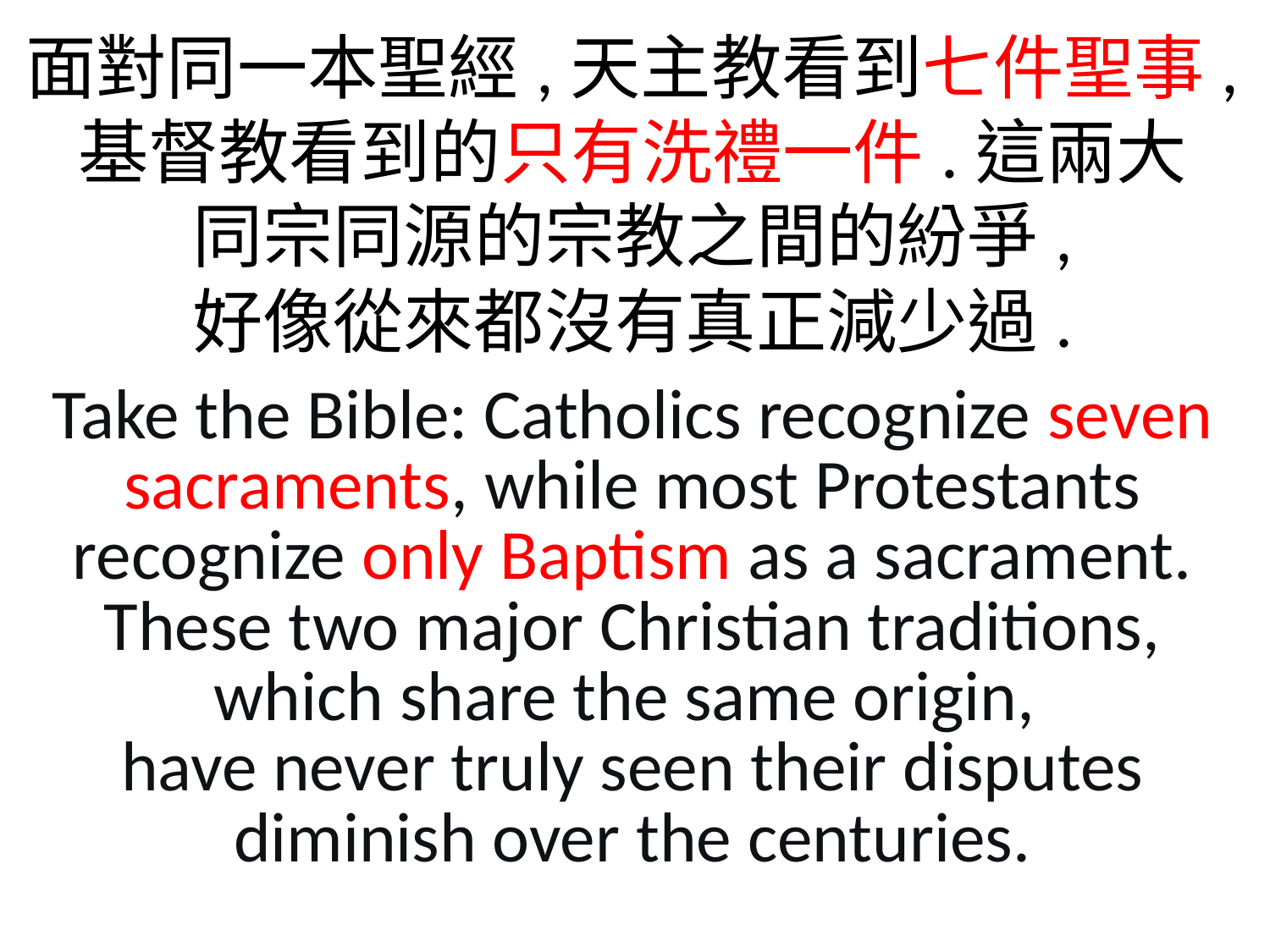

面對同一本聖經,天主教看到七件聖事,
基督教看到的只有洗禮一件.這兩大
同宗同源的宗教之間的紛爭,
好像從來都沒有真正減少過.
Take the Bible: Catholics recognize seven sacraments, while most Protestants recognize only Baptism as a sacrament. These two major Christian traditions, which share the same origin,
have never truly seen their disputes diminish over the centuries.